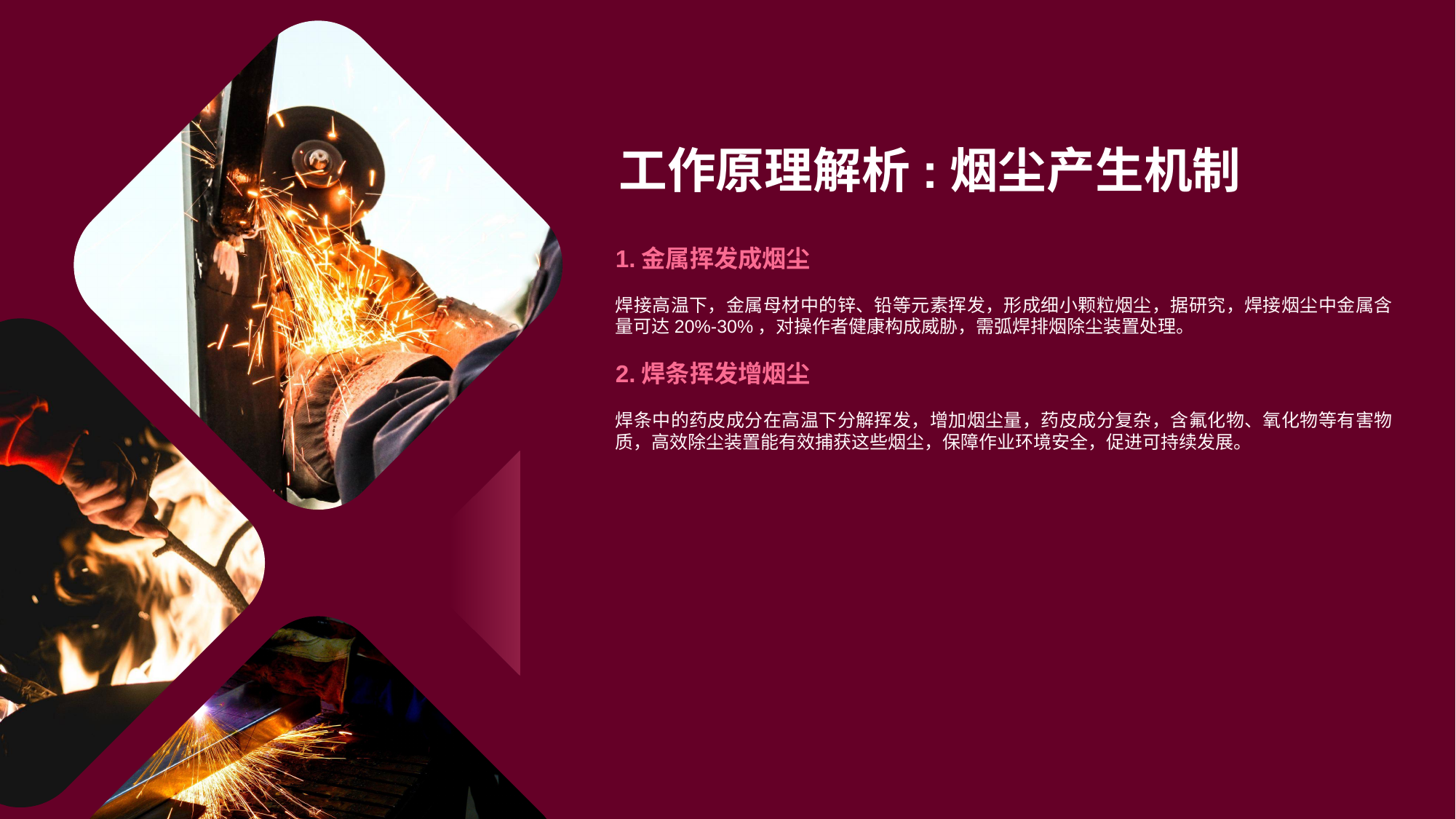

工作原理解析:烟尘产生机制
1.金属挥发成烟尘
焊接高温下，金属母材中的锌、铅等元素挥发，形成细小颗粒烟尘，据研究，焊接烟尘中金属含量可达20%-30%，对操作者健康构成威胁，需弧焊排烟除尘装置处理。
2.焊条挥发增烟尘
焊条中的药皮成分在高温下分解挥发，增加烟尘量，药皮成分复杂，含氟化物、氧化物等有害物质，高效除尘装置能有效捕获这些烟尘，保障作业环境安全，促进可持续发展。